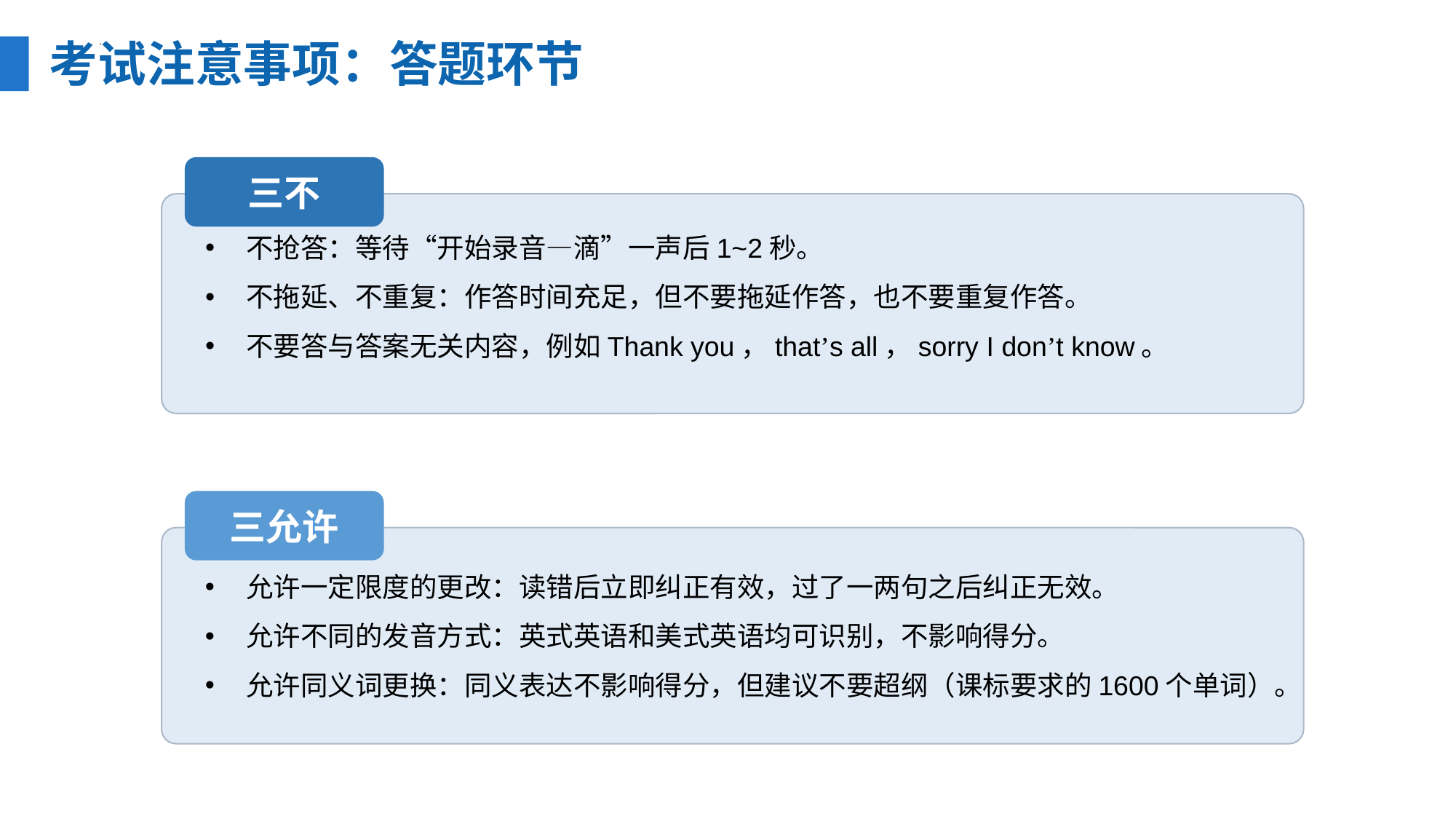

考试注意事项：答题环节
三不

不抢答：等待“开始录音—滴”一声后1~2秒。
不拖延、不重复：作答时间充足，但不要拖延作答，也不要重复作答。
不要答与答案无关内容，例如Thank you，that’s all，sorry I don’t know。

三允许

允许一定限度的更改：读错后立即纠正有效，过了一两句之后纠正无效。
允许不同的发音方式：英式英语和美式英语均可识别，不影响得分。
允许同义词更换：同义表达不影响得分，但建议不要超纲（课标要求的1600个单词）。